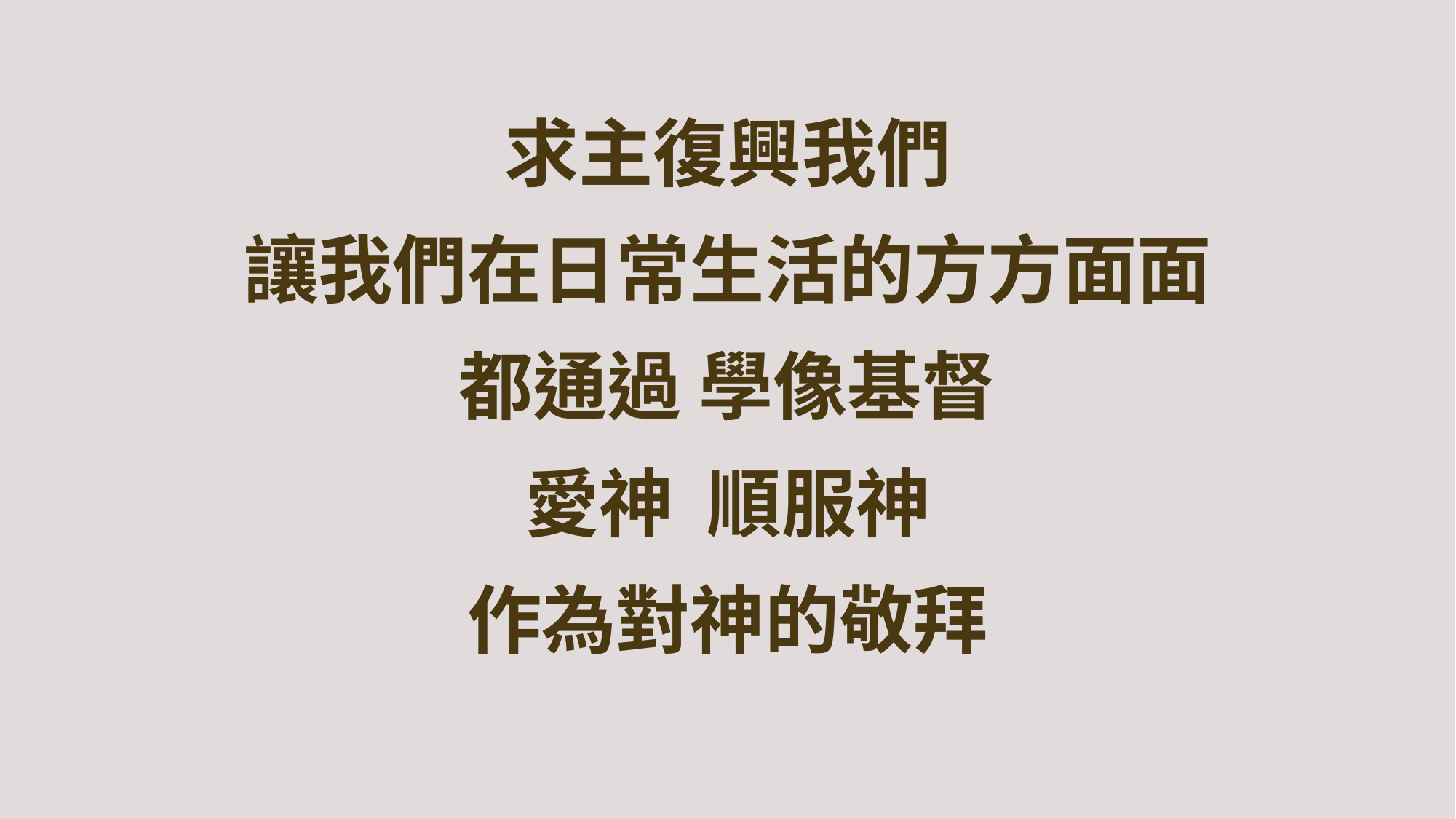

求主復興我們
讓我們在日常生活的方方面面
都通過 學像基督
愛神  順服神
作為對神的敬拜